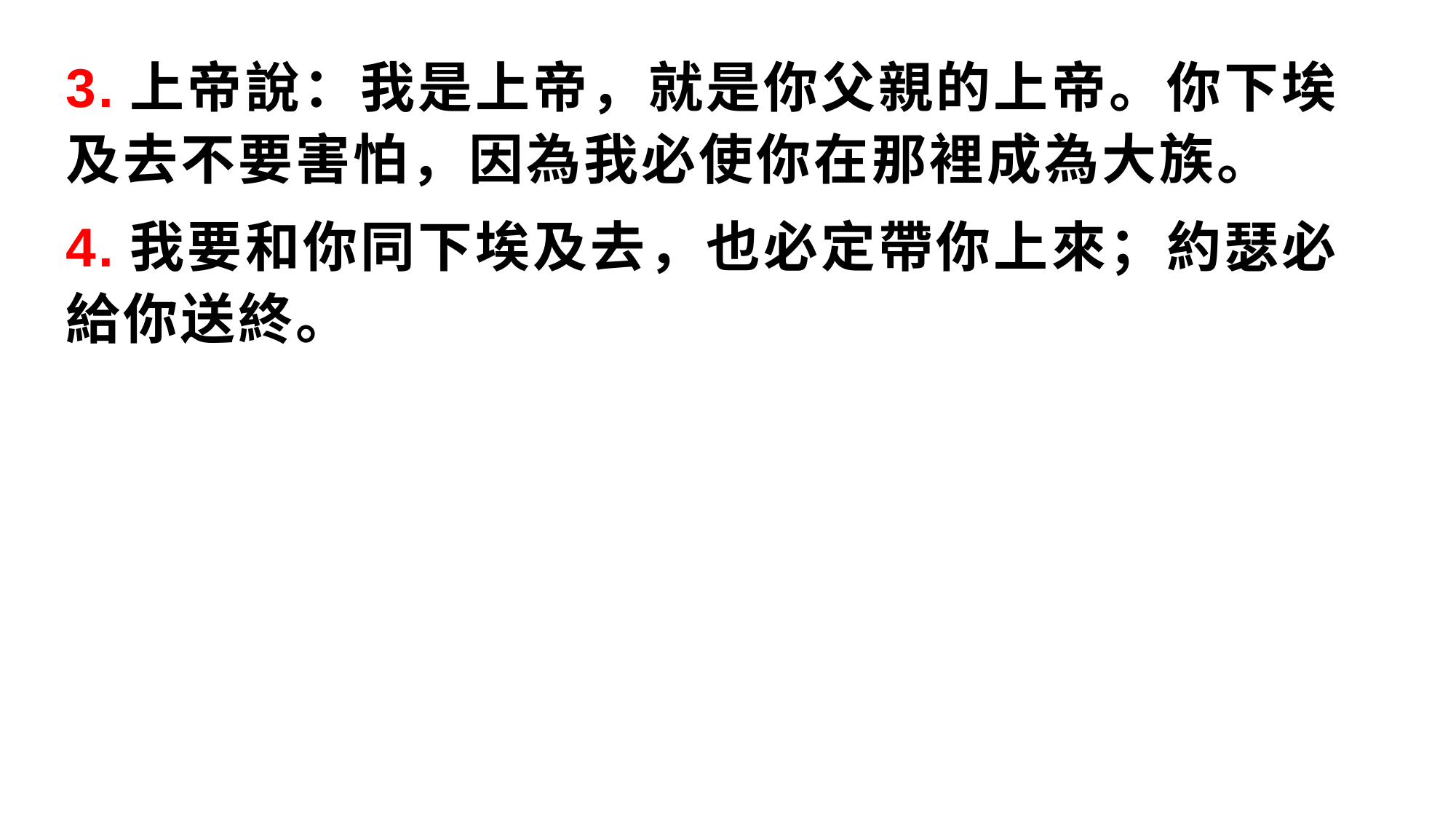

3.上帝說：我是上帝，就是你父親的上帝。你下埃及去不要害怕，因為我必使你在那裡成為大族。
4.我要和你同下埃及去，也必定帶你上來；約瑟必給你送終。